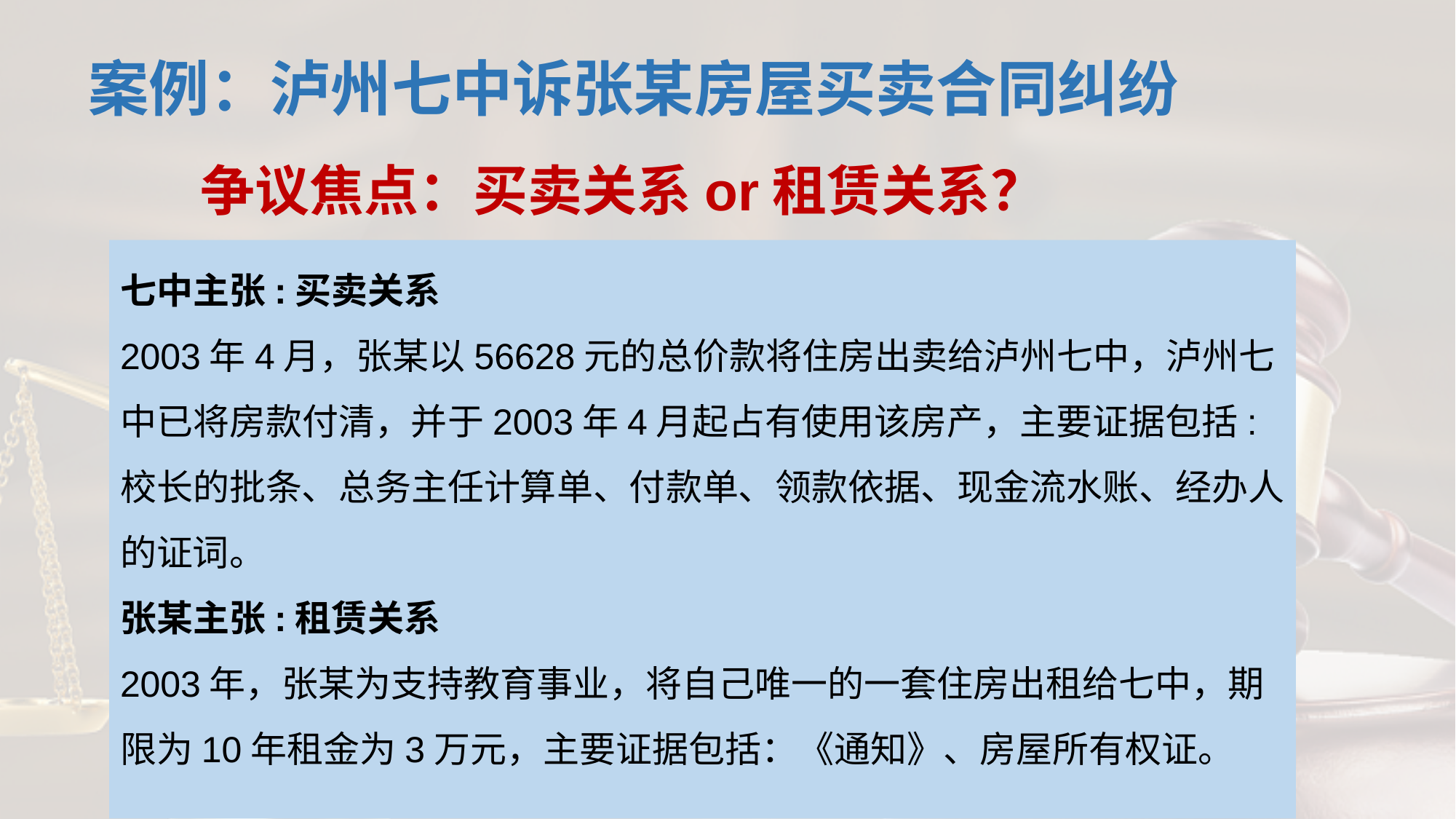

案例：泸州七中诉张某房屋买卖合同纠纷
        争议焦点：买卖关系or租赁关系？

七中主张:买卖关系
2003年4月，张某以56628元的总价款将住房出卖给泸州七中，泸州七中已将房款付清，并于2003年4月起占有使用该房产，主要证据包括:校长的批条、总务主任计算单、付款单、领款依据、现金流水账、经办人的证词。
张某主张:租赁关系
2003年，张某为支持教育事业，将自己唯一的一套住房出租给七中，期限为10年租金为3万元，主要证据包括：《通知》、房屋所有权证。